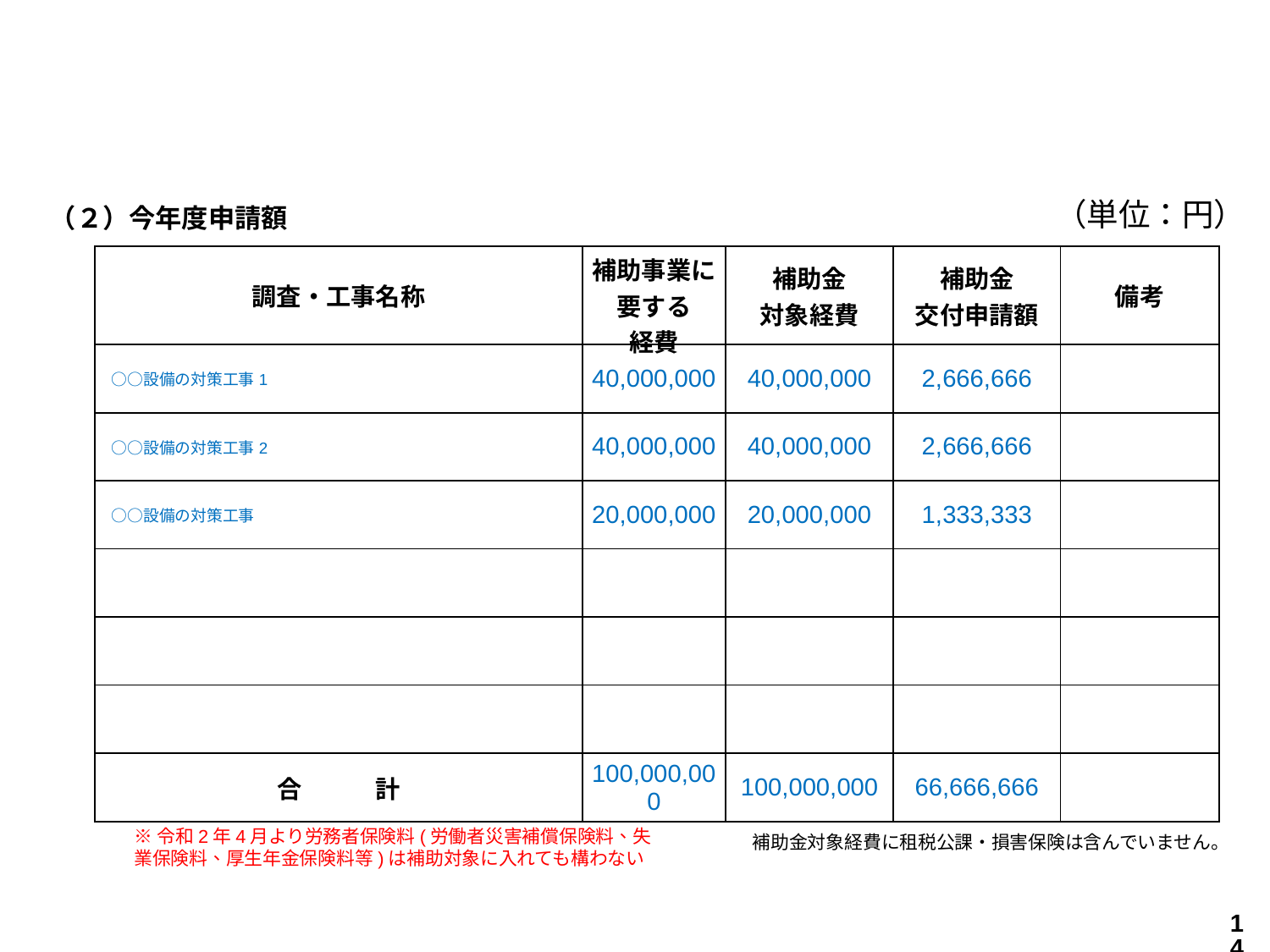

（単位：円）
（２）今年度申請額
| 調査・工事名称 | 補助事業に要する 経費 | 補助金 対象経費 | 補助金 交付申請額 | 備考 |
| --- | --- | --- | --- | --- |
| ○○設備の対策工事1 | 40,000,000 | 40,000,000 | 2,666,666 |  |
| ○○設備の対策工事2 | 40,000,000 | 40,000,000 | 2,666,666 |  |
| ○○設備の対策工事 | 20,000,000 | 20,000,000 | 1,333,333 |  |
|  |  |  |  |  |
|  |  |  |  |  |
|  |  |  |  |  |
| 合　　　計 | 100,000,000 | 100,000,000 | 66,666,666 |  |
※令和2年4月より労務者保険料(労働者災害補償保険料、失業保険料、厚生年金保険料等)は補助対象に入れても構わない
補助金対象経費に租税公課・損害保険は含んでいません。
14